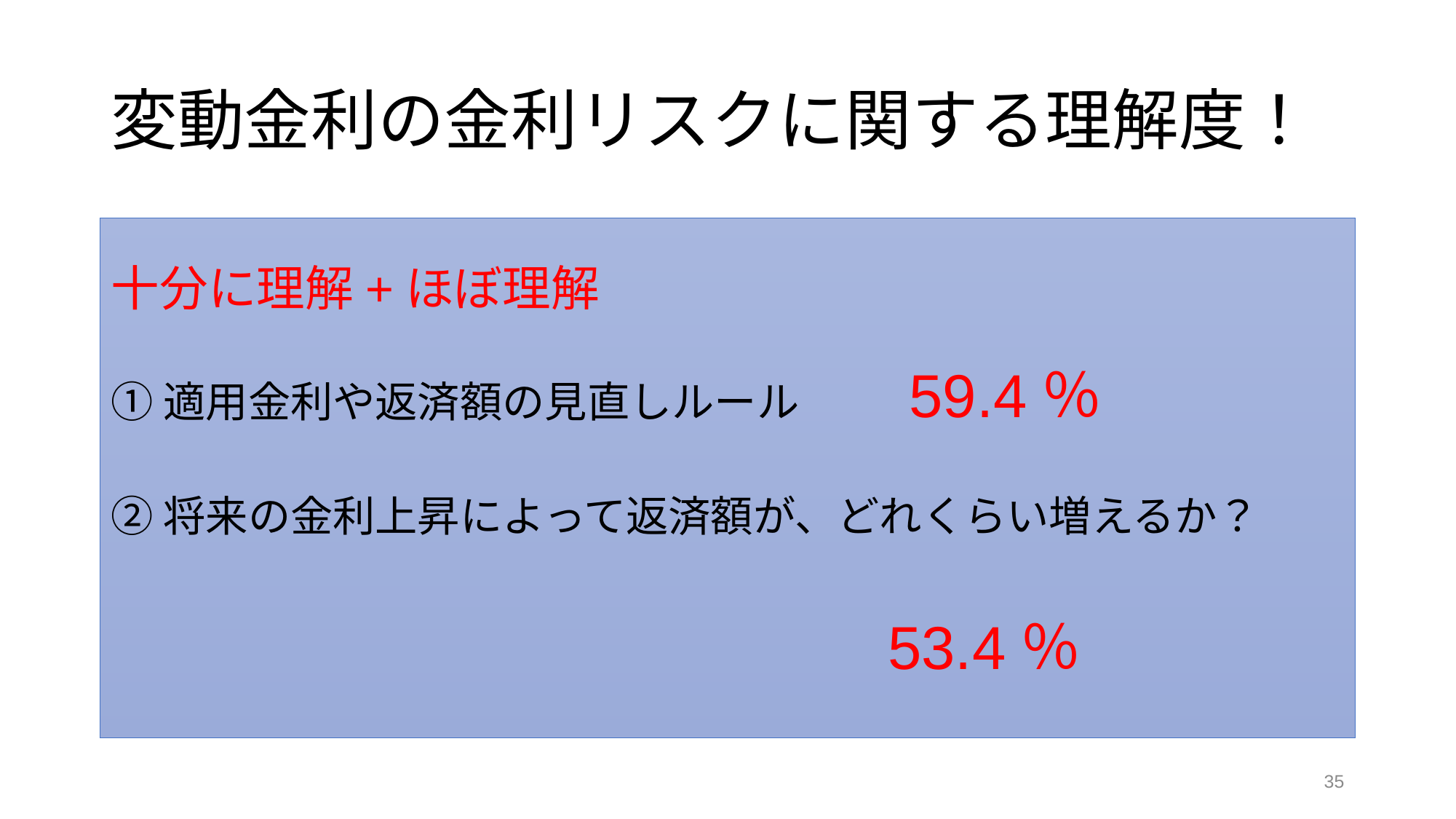

# 変動金利の金利リスクに関する理解度！

十分に理解+ほぼ理解

①適用金利や返済額の見直しルール　　59.4％

②将来の金利上昇によって返済額が、どれくらい増えるか？

　　　　　　　　　　　　　　53.4％

35